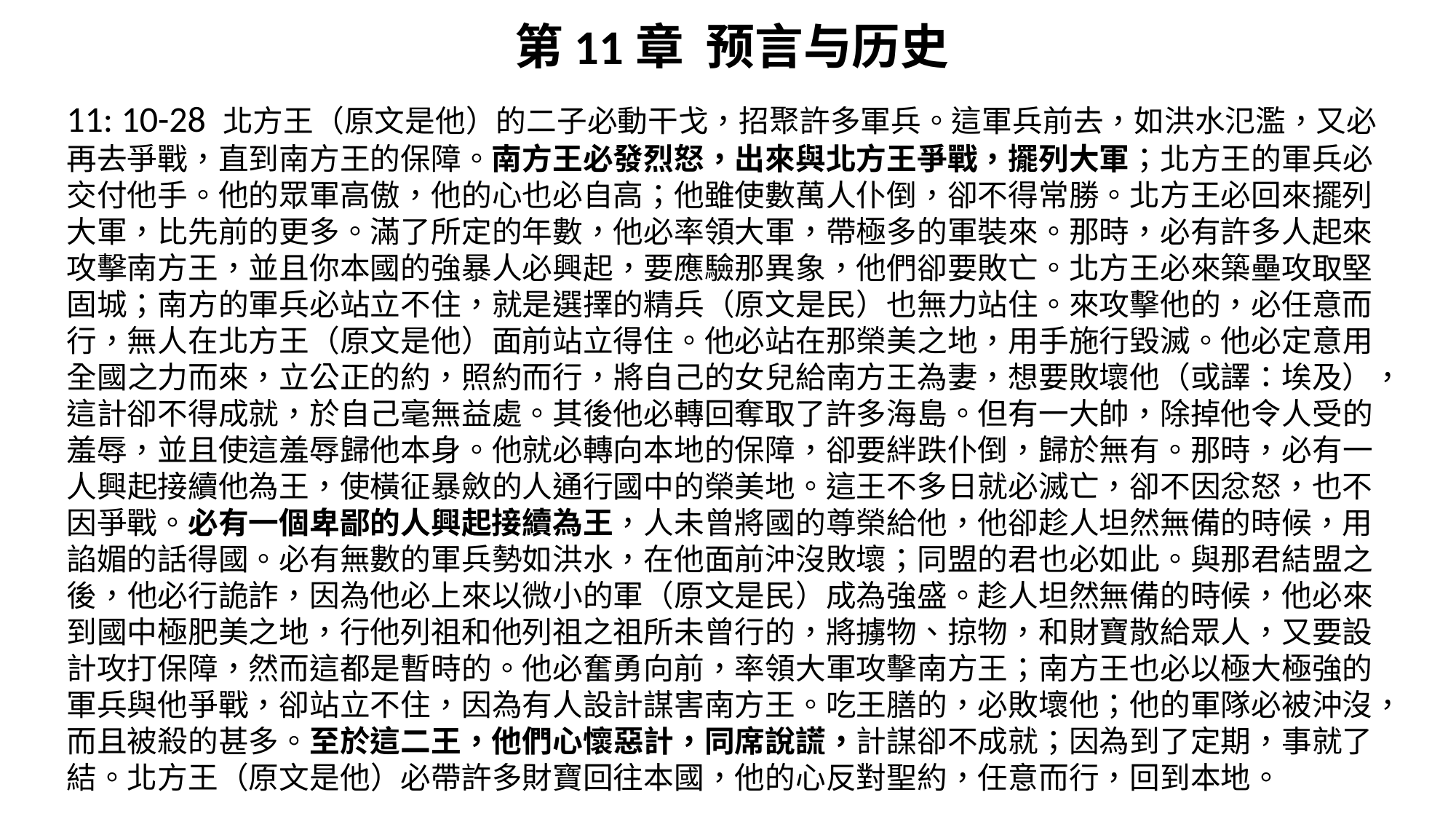

第11章  预言与历史

11: 10-28 北方王（原文是他）的二子必動干戈，招聚許多軍兵。這軍兵前去，如洪水氾濫，又必再去爭戰，直到南方王的保障。南方王必發烈怒，出來與北方王爭戰，擺列大軍；北方王的軍兵必交付他手。他的眾軍高傲，他的心也必自高；他雖使數萬人仆倒，卻不得常勝。北方王必回來擺列大軍，比先前的更多。滿了所定的年數，他必率領大軍，帶極多的軍裝來。那時，必有許多人起來攻擊南方王，並且你本國的強暴人必興起，要應驗那異象，他們卻要敗亡。北方王必來築壘攻取堅固城；南方的軍兵必站立不住，就是選擇的精兵（原文是民）也無力站住。來攻擊他的，必任意而行，無人在北方王（原文是他）面前站立得住。他必站在那榮美之地，用手施行毀滅。他必定意用全國之力而來，立公正的約，照約而行，將自己的女兒給南方王為妻，想要敗壞他（或譯：埃及），這計卻不得成就，於自己毫無益處。其後他必轉回奪取了許多海島。但有一大帥，除掉他令人受的羞辱，並且使這羞辱歸他本身。他就必轉向本地的保障，卻要絆跌仆倒，歸於無有。那時，必有一人興起接續他為王，使橫征暴斂的人通行國中的榮美地。這王不多日就必滅亡，卻不因忿怒，也不因爭戰。必有一個卑鄙的人興起接續為王，人未曾將國的尊榮給他，他卻趁人坦然無備的時候，用諂媚的話得國。必有無數的軍兵勢如洪水，在他面前沖沒敗壞；同盟的君也必如此。與那君結盟之後，他必行詭詐，因為他必上來以微小的軍（原文是民）成為強盛。趁人坦然無備的時候，他必來到國中極肥美之地，行他列祖和他列祖之祖所未曾行的，將擄物、掠物，和財寶散給眾人，又要設計攻打保障，然而這都是暫時的。他必奮勇向前，率領大軍攻擊南方王；南方王也必以極大極強的軍兵與他爭戰，卻站立不住，因為有人設計謀害南方王。吃王膳的，必敗壞他；他的軍隊必被沖沒，而且被殺的甚多。至於這二王，他們心懷惡計，同席說謊，計謀卻不成就；因為到了定期，事就了結。北方王（原文是他）必帶許多財寶回往本國，他的心反對聖約，任意而行，回到本地。